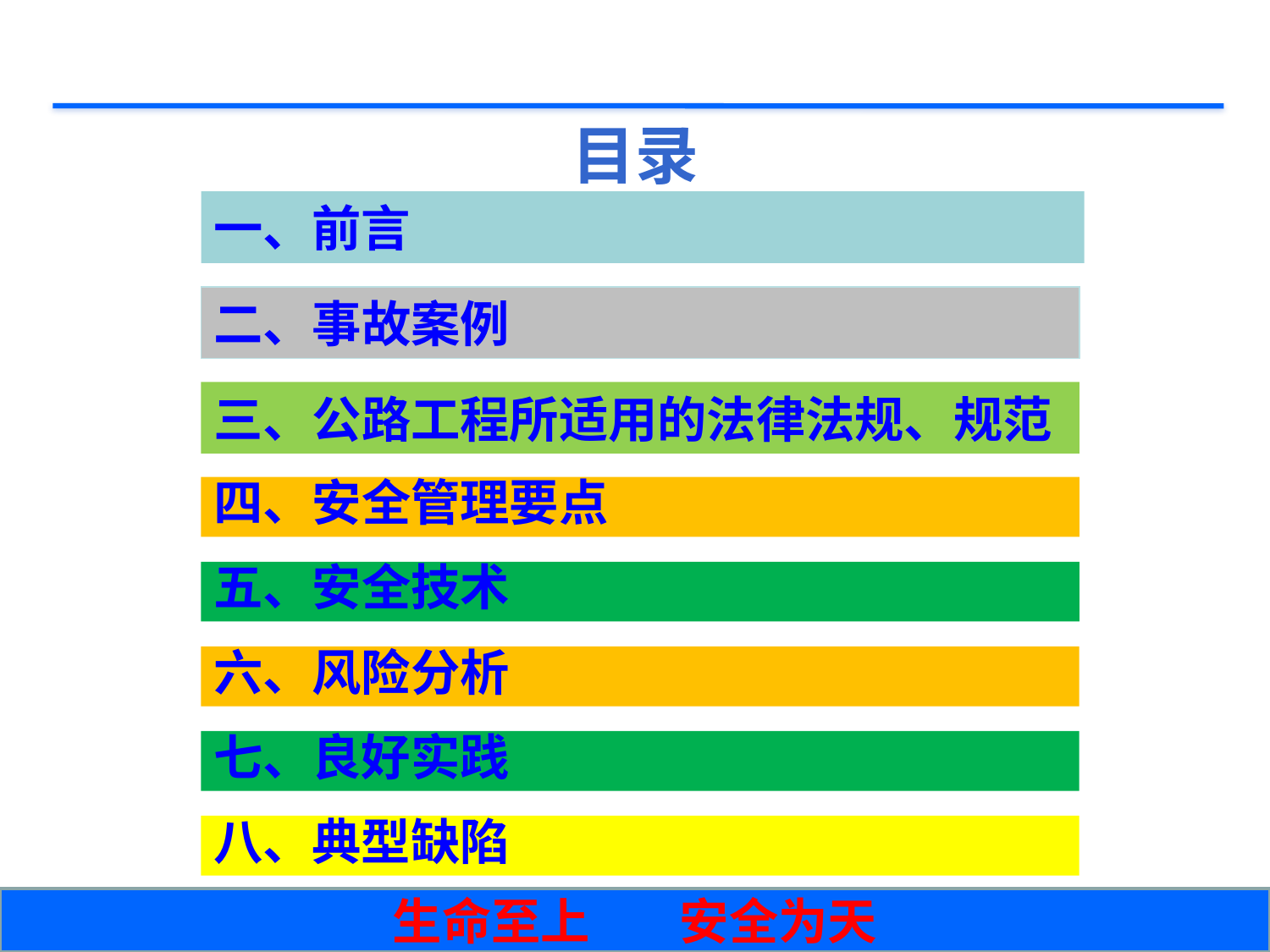

# 目录
一、前言
二、事故案例
三、公路工程所适用的法律法规、规范
四、安全管理要点
五、安全技术
六、风险分析
七、良好实践
八、典型缺陷